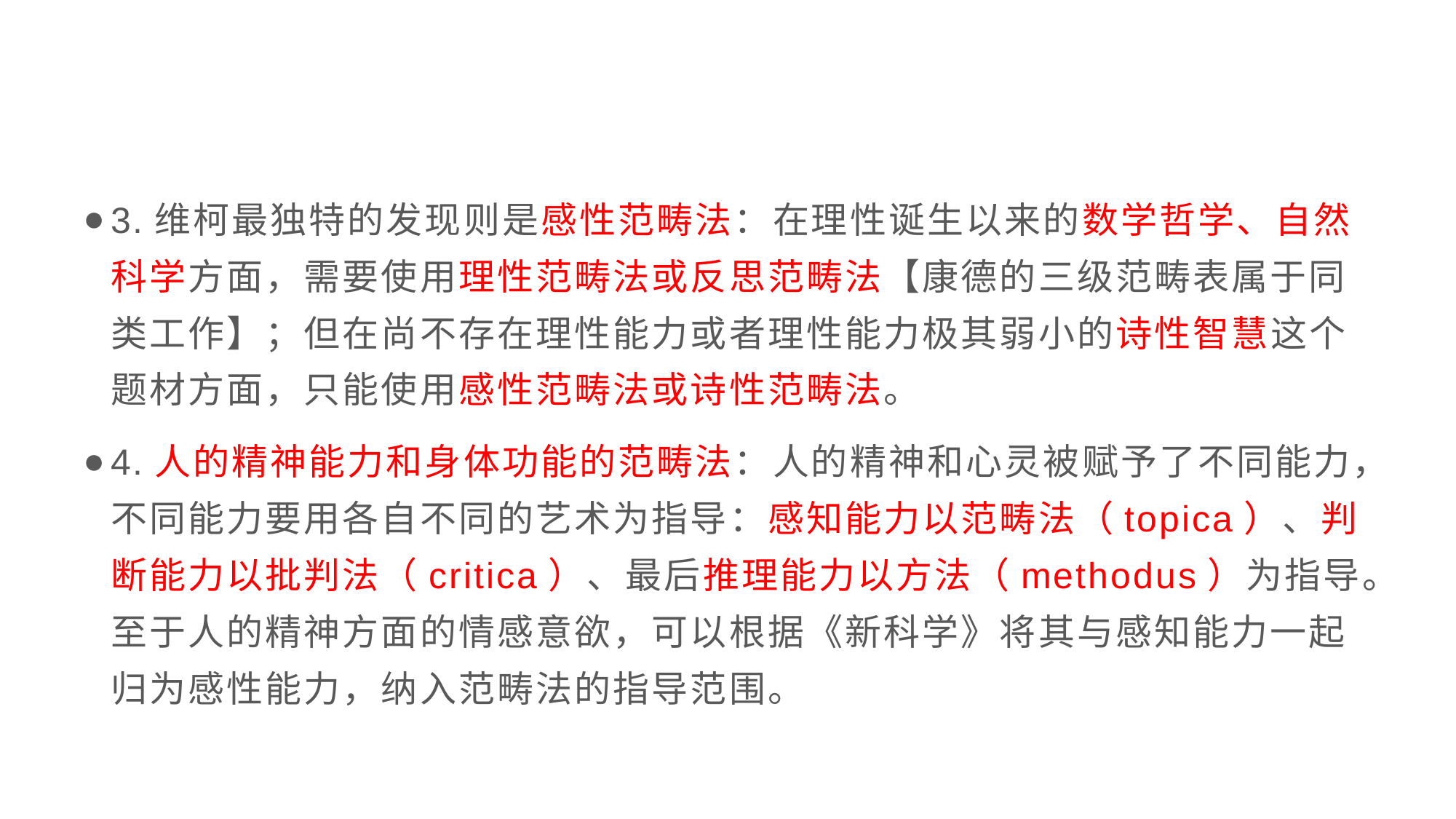

#
3.维柯最独特的发现则是感性范畴法：在理性诞生以来的数学哲学、自然科学方面，需要使用理性范畴法或反思范畴法【康德的三级范畴表属于同类工作】；但在尚不存在理性能力或者理性能力极其弱小的诗性智慧这个题材方面，只能使用感性范畴法或诗性范畴法。
4.人的精神能力和身体功能的范畴法：人的精神和心灵被赋予了不同能力，不同能力要用各自不同的艺术为指导：感知能力以范畴法（topica）、判断能力以批判法（critica）、最后推理能力以方法（methodus）为指导。至于人的精神方面的情感意欲，可以根据《新科学》将其与感知能力一起归为感性能力，纳入范畴法的指导范围。